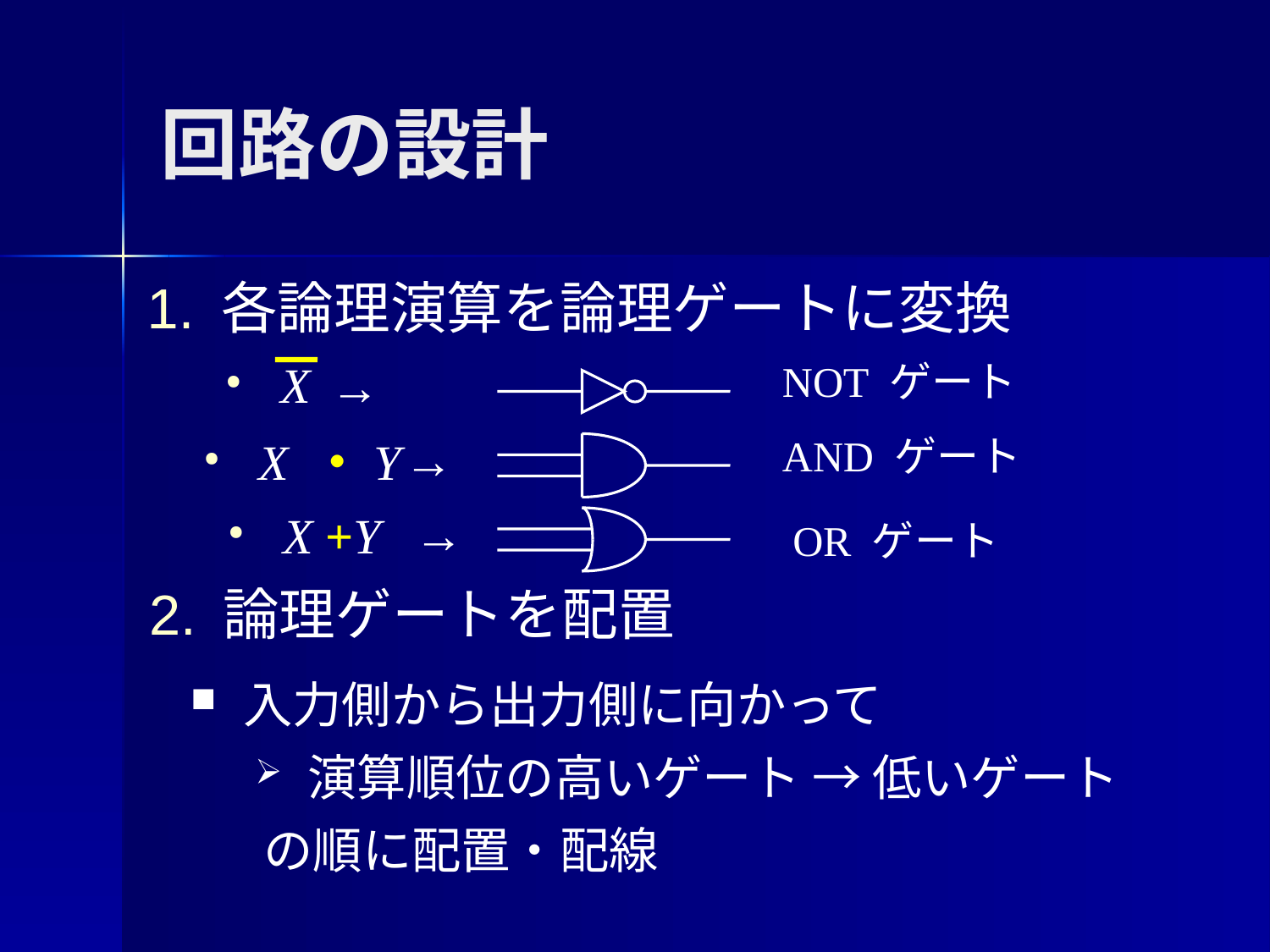

# 回路の設計
 各論理演算を論理ゲートに変換
  X

→

NOT ゲート
→

AND ゲート
  X ・Y
→

  X +Y
OR ゲート
 論理ゲートを配置
 入力側から出力側に向かって
 演算順位の高いゲート → 低いゲート
の順に配置・配線